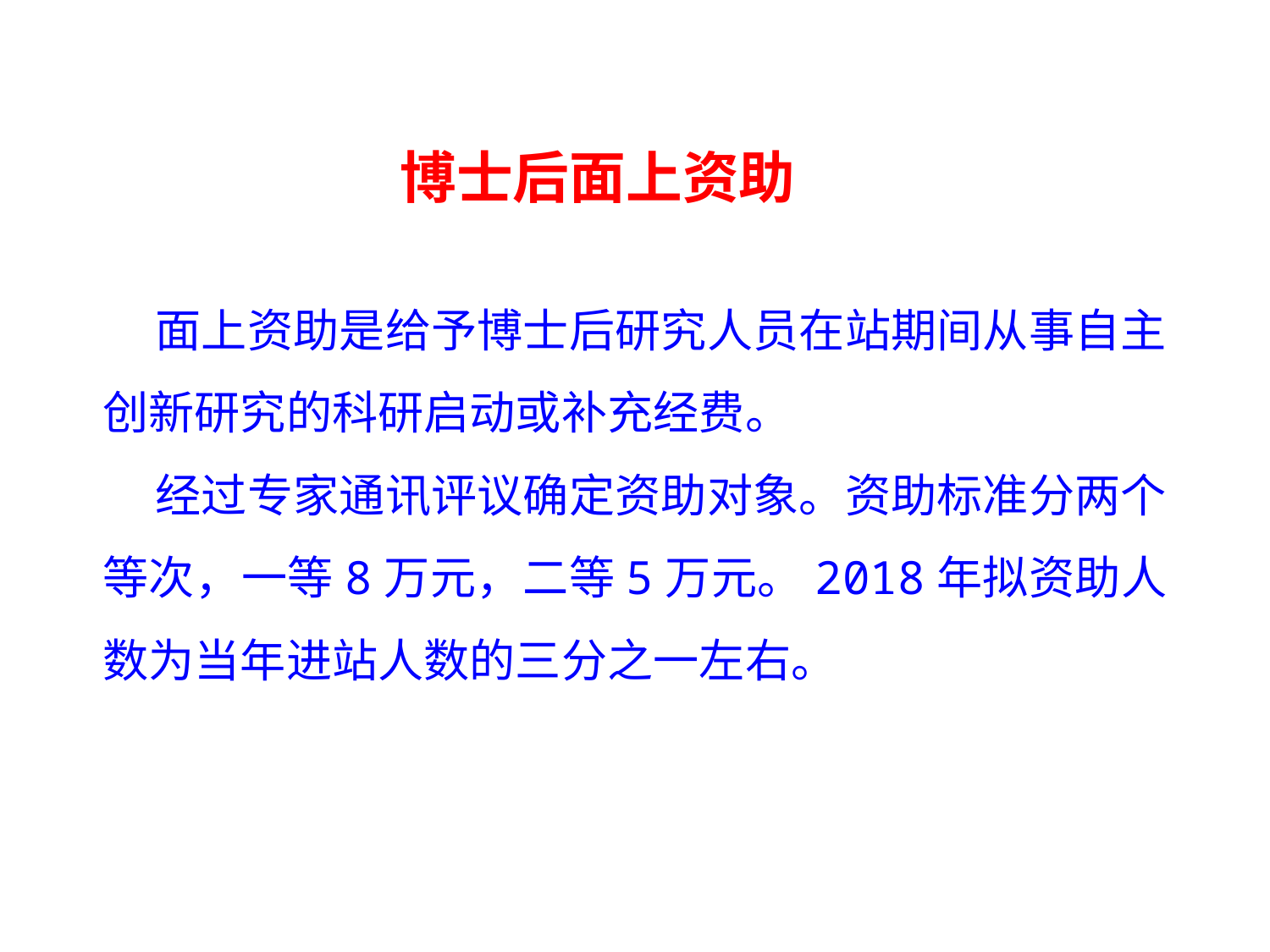

博士后面上资助
    面上资助是给予博士后研究人员在站期间从事自主创新研究的科研启动或补充经费。
    经过专家通讯评议确定资助对象。资助标准分两个等次，一等8万元，二等5万元。2018年拟资助人数为当年进站人数的三分之一左右。